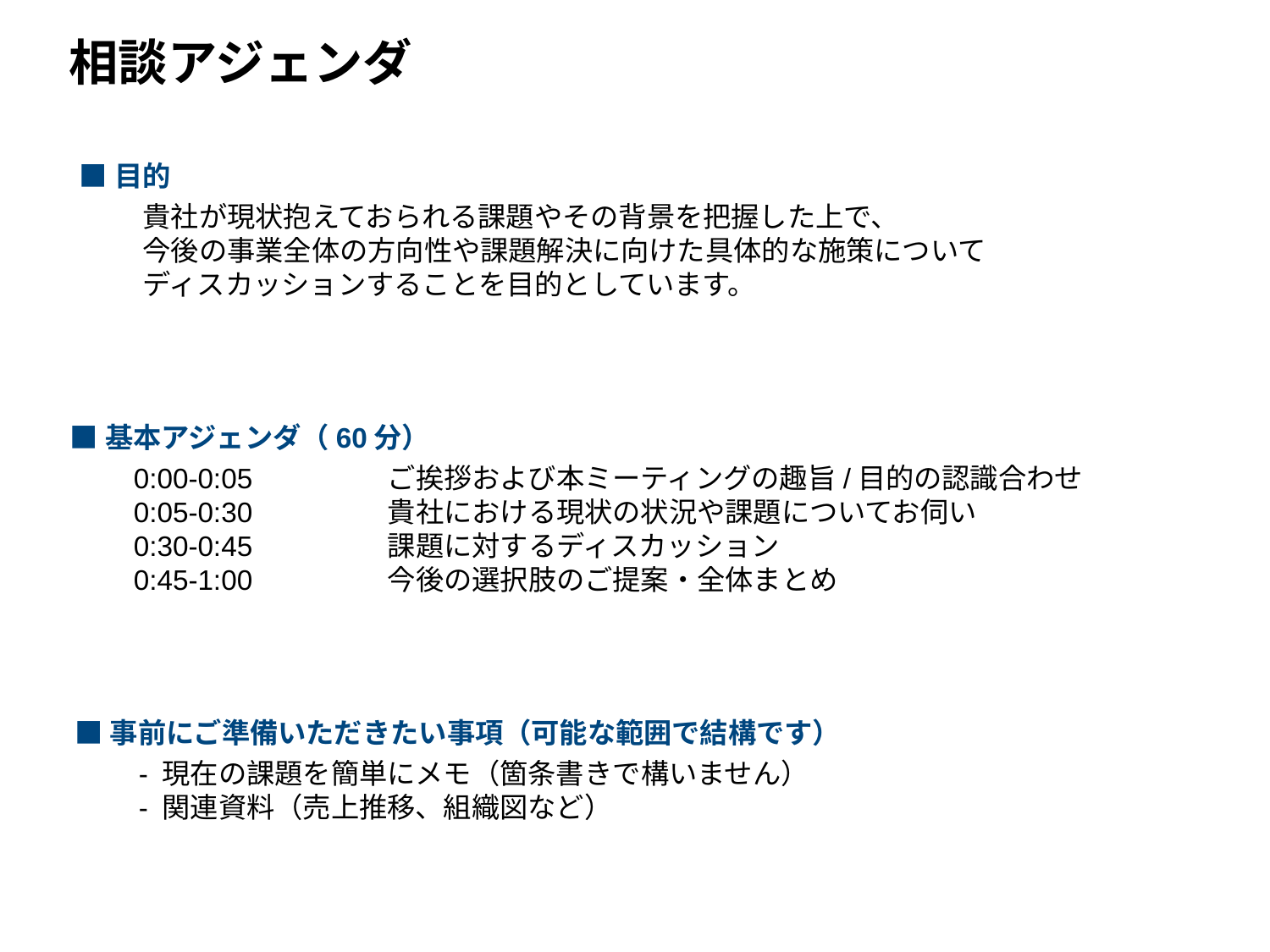

相談アジェンダ
■目的
貴社が現状抱えておられる課題やその背景を把握した上で、
今後の事業全体の方向性や課題解決に向けた具体的な施策について
ディスカッションすることを目的としています。
■基本アジェンダ（60分）
0:00-0:05		ご挨拶および本ミーティングの趣旨/目的の認識合わせ
0:05-0:30		貴社における現状の状況や課題についてお伺い
0:30-0:45		課題に対するディスカッション
0:45-1:00		今後の選択肢のご提案・全体まとめ
■事前にご準備いただきたい事項（可能な範囲で結構です）
- 現在の課題を簡単にメモ（箇条書きで構いません）
- 関連資料（売上推移、組織図など）